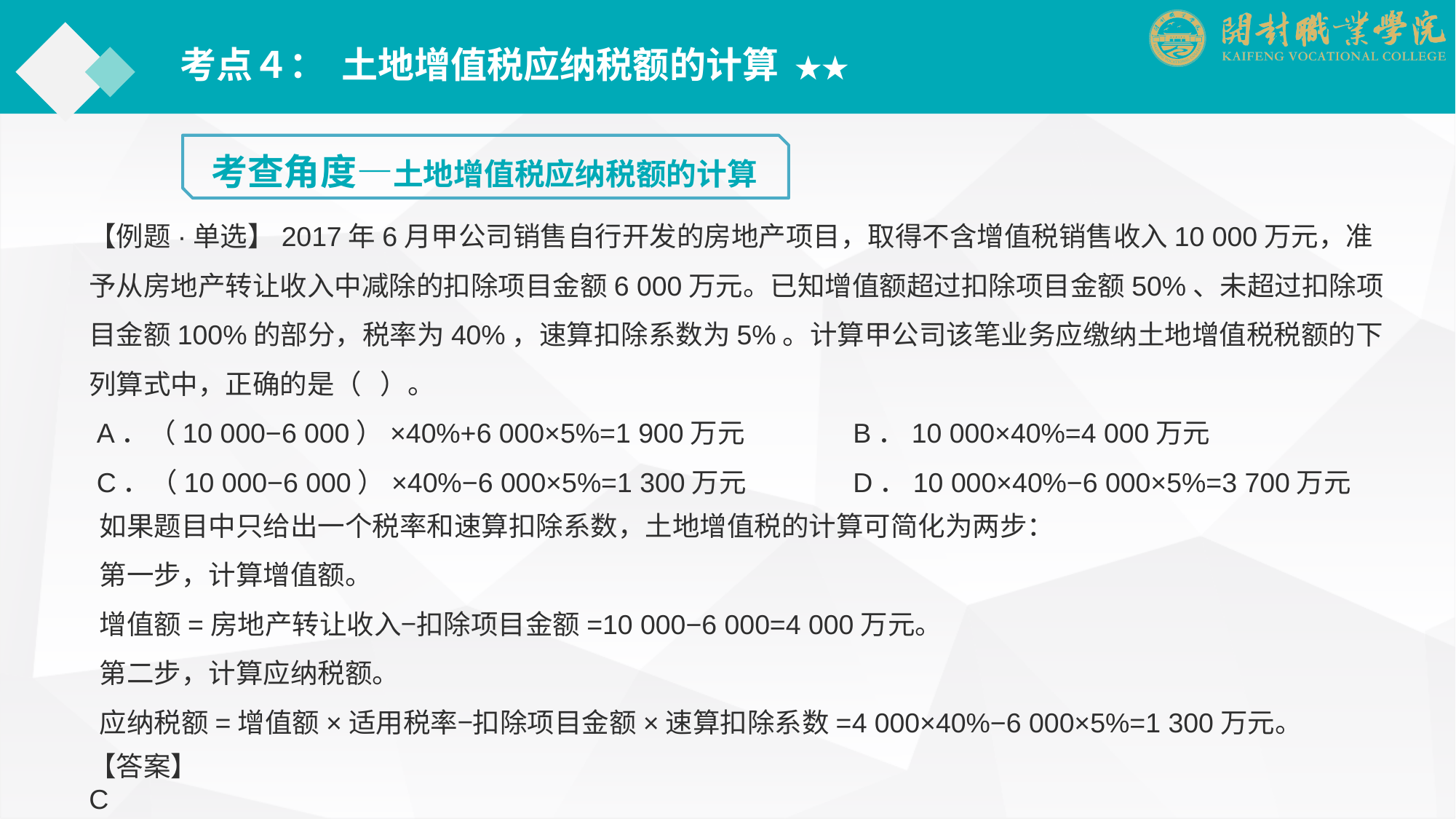

考点４：  土地增值税应纳税额的计算  ★★
考查角度—土地增值税应纳税额的计算

【例题·单选】2017年6月甲公司销售自行开发的房地产项目，取得不含增值税销售收入10 000万元，准予从房地产转让收入中减除的扣除项目金额6 000万元。已知增值额超过扣除项目金额50%、未超过扣除项目金额100%的部分，税率为40%，速算扣除系数为5%。计算甲公司该笔业务应缴纳土地增值税税额的下列算式中，正确的是（   ）。
 A．（10 000−6 000）×40%+6 000×5%=1 900万元	B．10 000×40%=4 000万元
 C．（10 000−6 000）×40%−6 000×5%=1 300万元	D．10 000×40%−6 000×5%=3 700万元
如果题目中只给出一个税率和速算扣除系数，土地增值税的计算可简化为两步：
第一步，计算增值额。
增值额=房地产转让收入−扣除项目金额=10 000−6 000=4 000万元。
第二步，计算应纳税额。
应纳税额=增值额×适用税率−扣除项目金额×速算扣除系数=4 000×40%−6 000×5%=1 300万元。
【答案】C